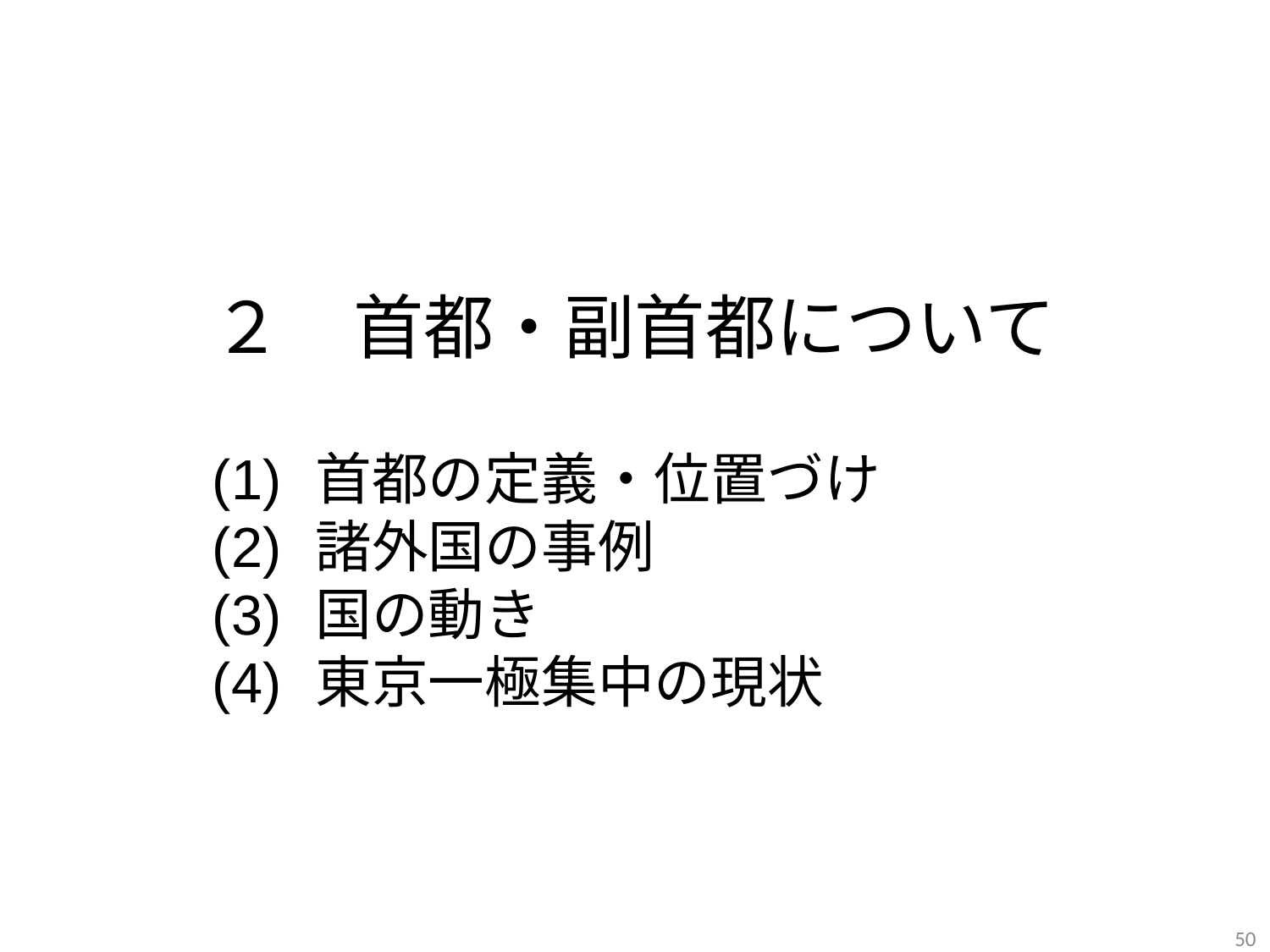

２　首都・副首都について

首都の定義・位置づけ
諸外国の事例
国の動き
東京一極集中の現状
50